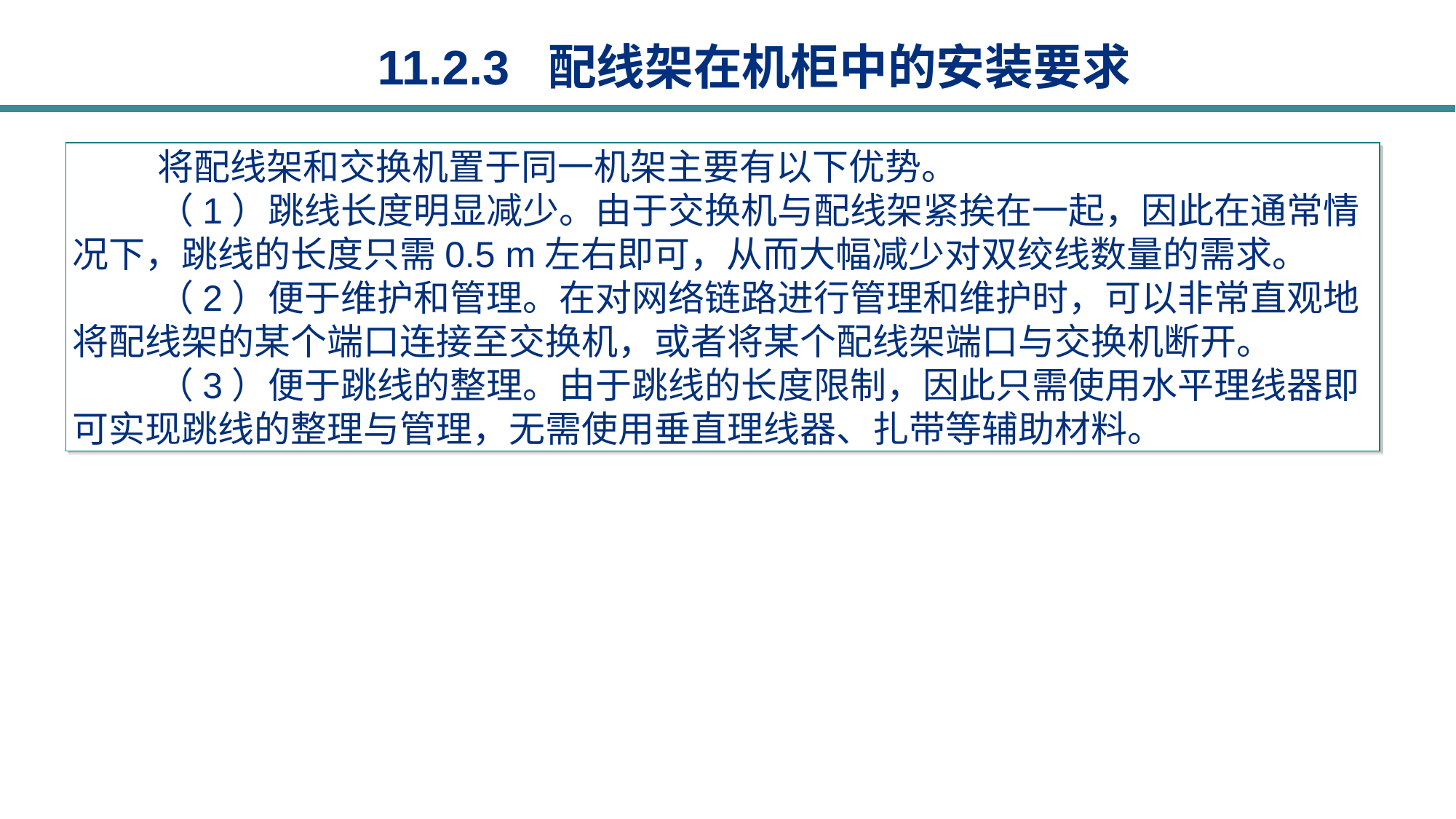

11.2.3  配线架在机柜中的安装要求
将配线架和交换机置于同一机架主要有以下优势。
（1）跳线长度明显减少。由于交换机与配线架紧挨在一起，因此在通常情况下，跳线的长度只需0.5 m左右即可，从而大幅减少对双绞线数量的需求。
（2）便于维护和管理。在对网络链路进行管理和维护时，可以非常直观地将配线架的某个端口连接至交换机，或者将某个配线架端口与交换机断开。
（3）便于跳线的整理。由于跳线的长度限制，因此只需使用水平理线器即可实现跳线的整理与管理，无需使用垂直理线器、扎带等辅助材料。